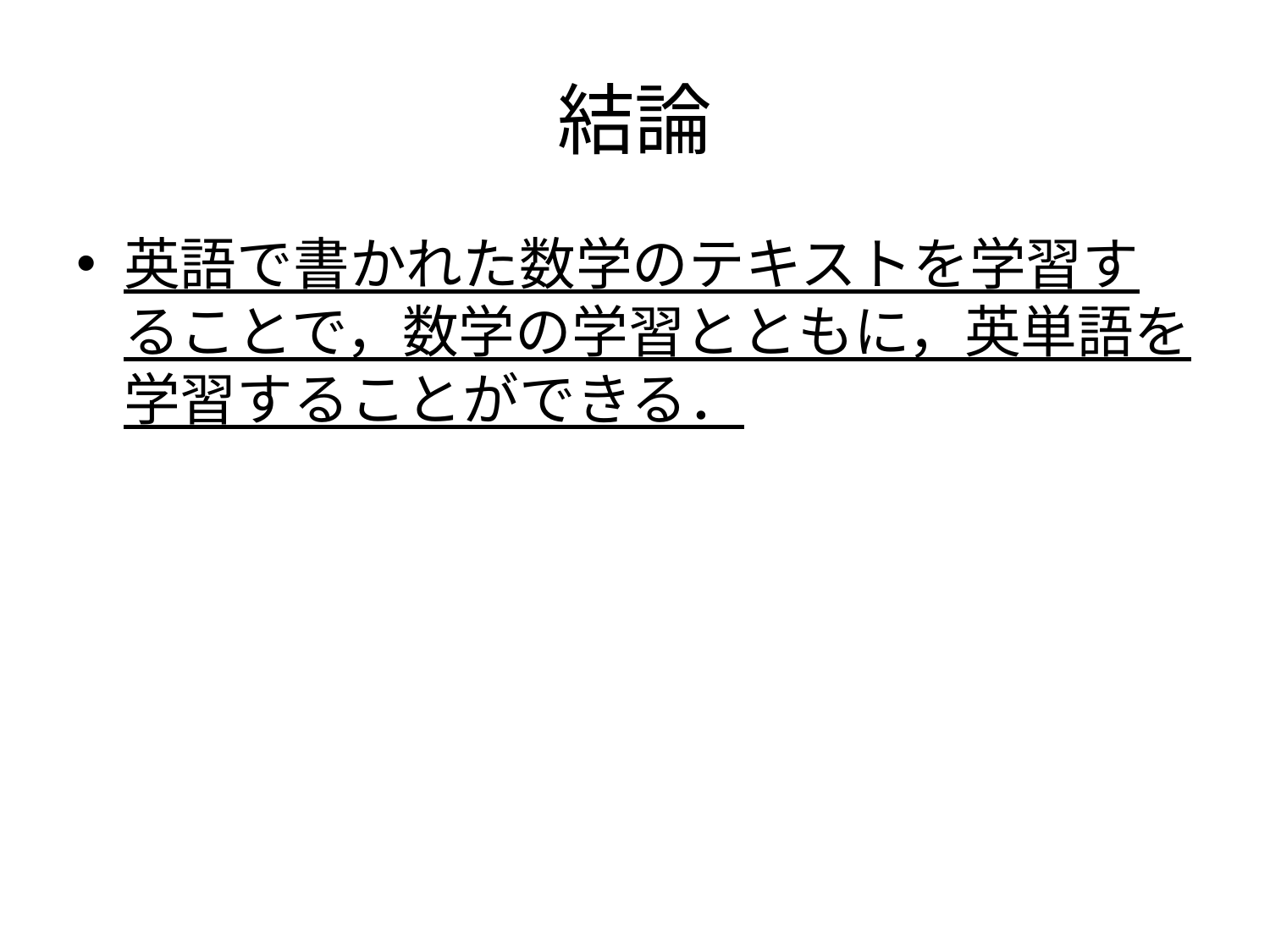

# 結論
英語で書かれた数学のテキストを学習することで，数学の学習とともに，英単語を学習することができる．